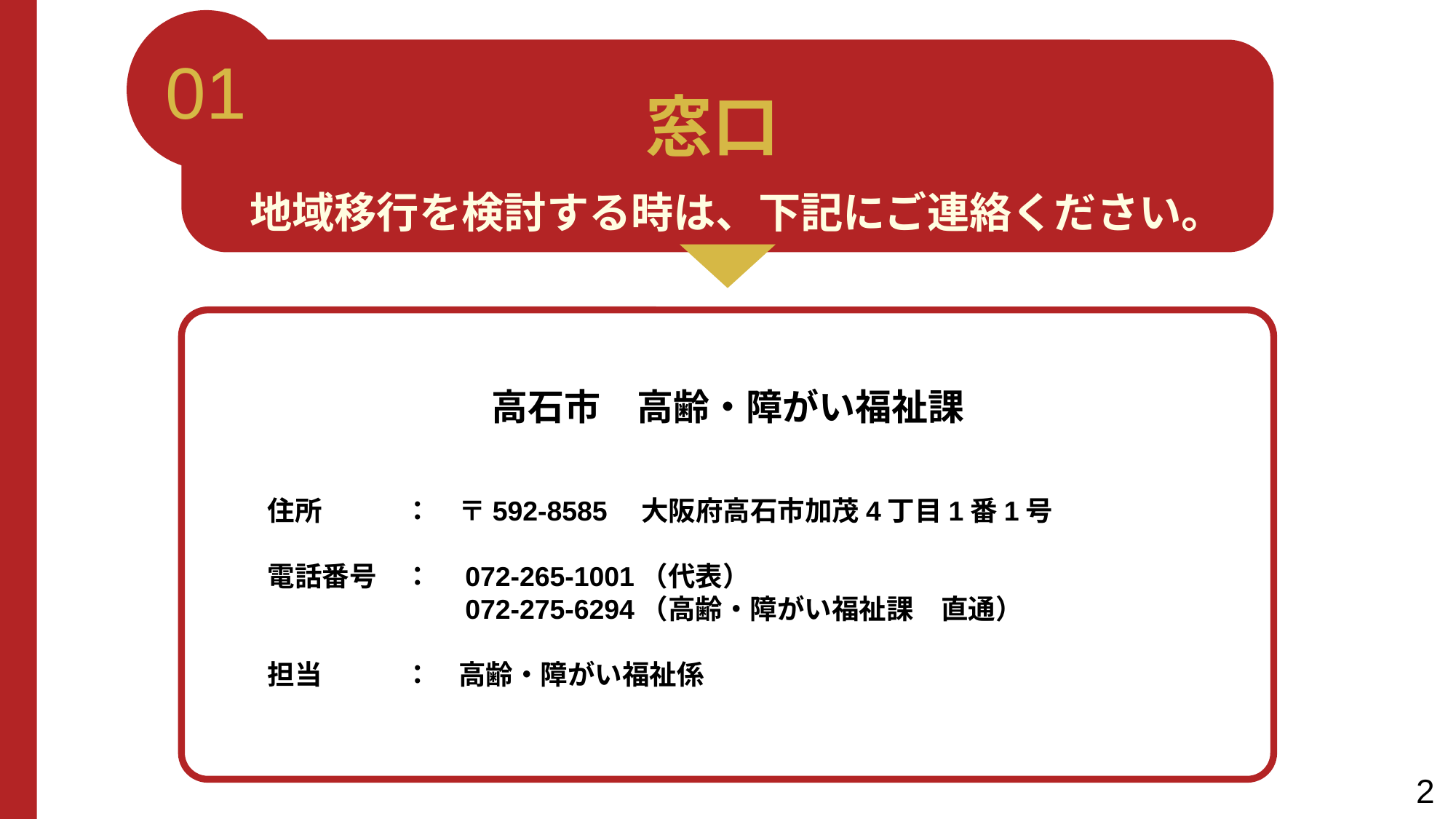

01

窓口
地域移行を検討する時は、下記にご連絡ください。

高石市　高齢・障がい福祉課

　　
　　住所　　　：　〒592-8585　大阪府高石市加茂4丁目1番1号

　　電話番号　：　072-265-1001（代表）
　　　　　　　　　072-275-6294（高齢・障がい福祉課　直通）

　　担当　　　：　高齢・障がい福祉係